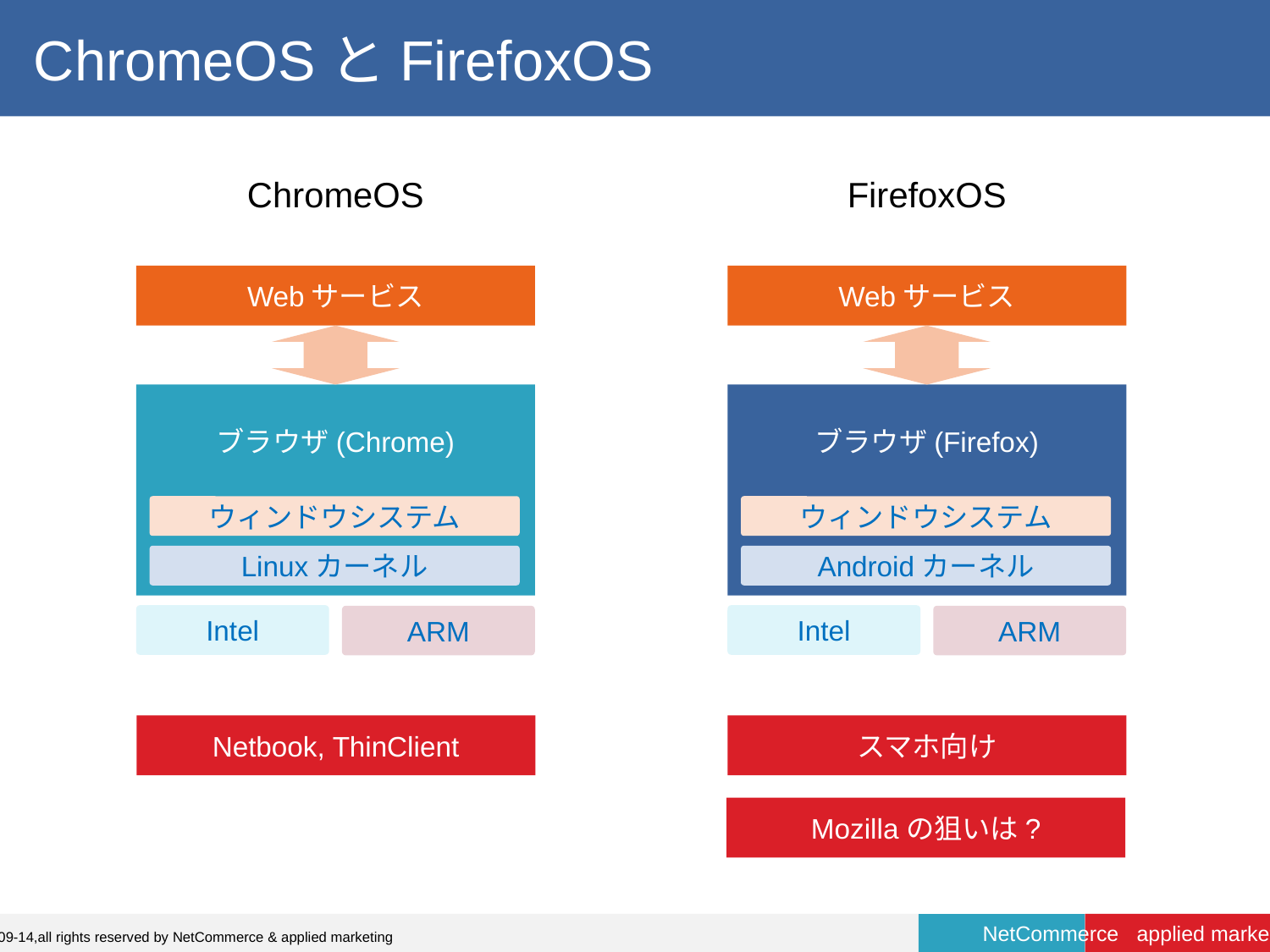

# ChromeOSとFirefoxOS
ChromeOS
FirefoxOS
Webサービス
Webサービス

ブラウザ(Chrome)
ウィンドウシステム
Linuxカーネル
Intel
ARM

ブラウザ(Firefox)
ウィンドウシステム
Androidカーネル
Intel
ARM
Netbook, ThinClient
スマホ向け
Mozillaの狙いは?